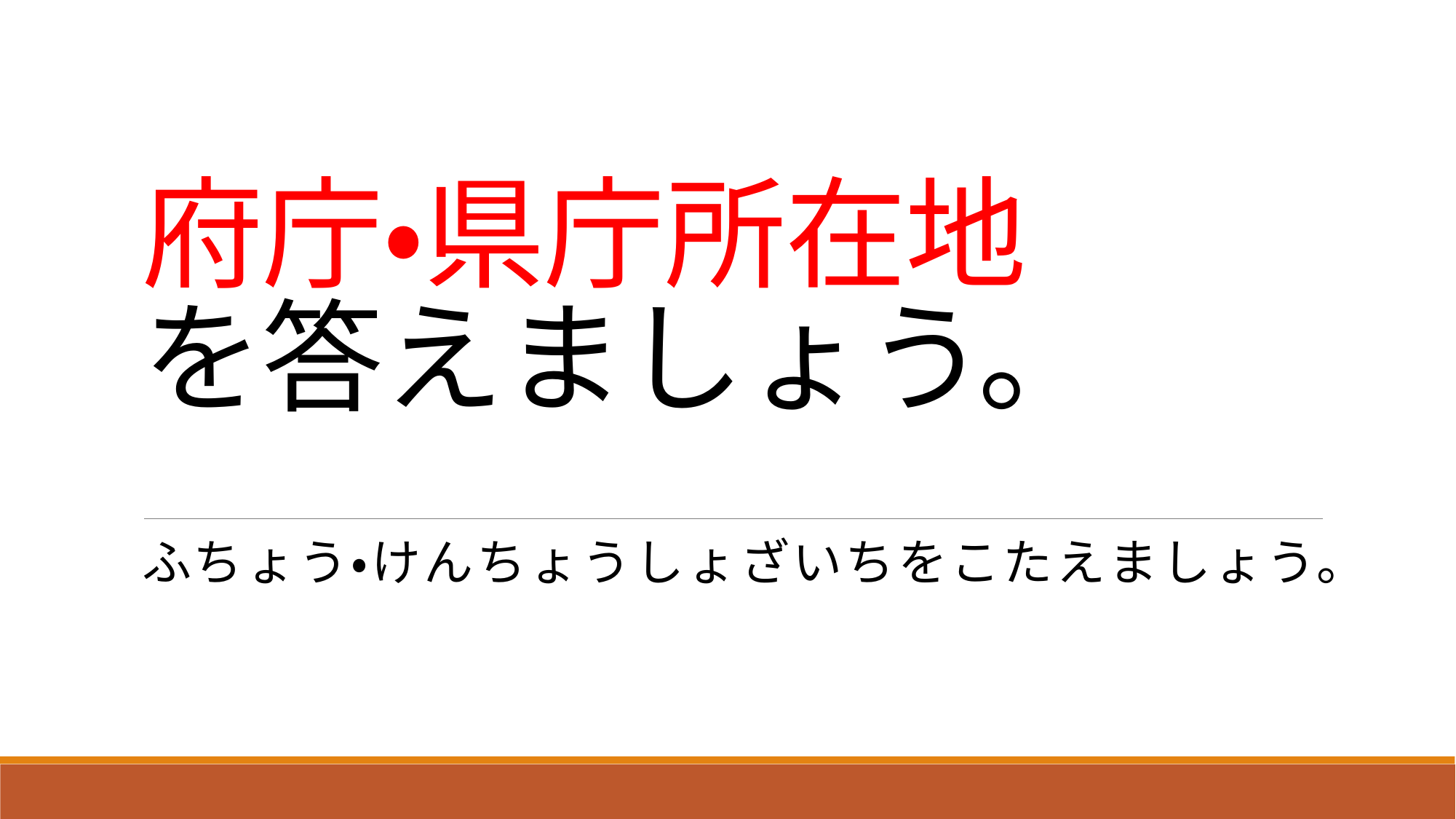

# 府庁・県庁所在地 を答えましょう。
ふちょう・けんちょうしょざいちをこたえましょう。